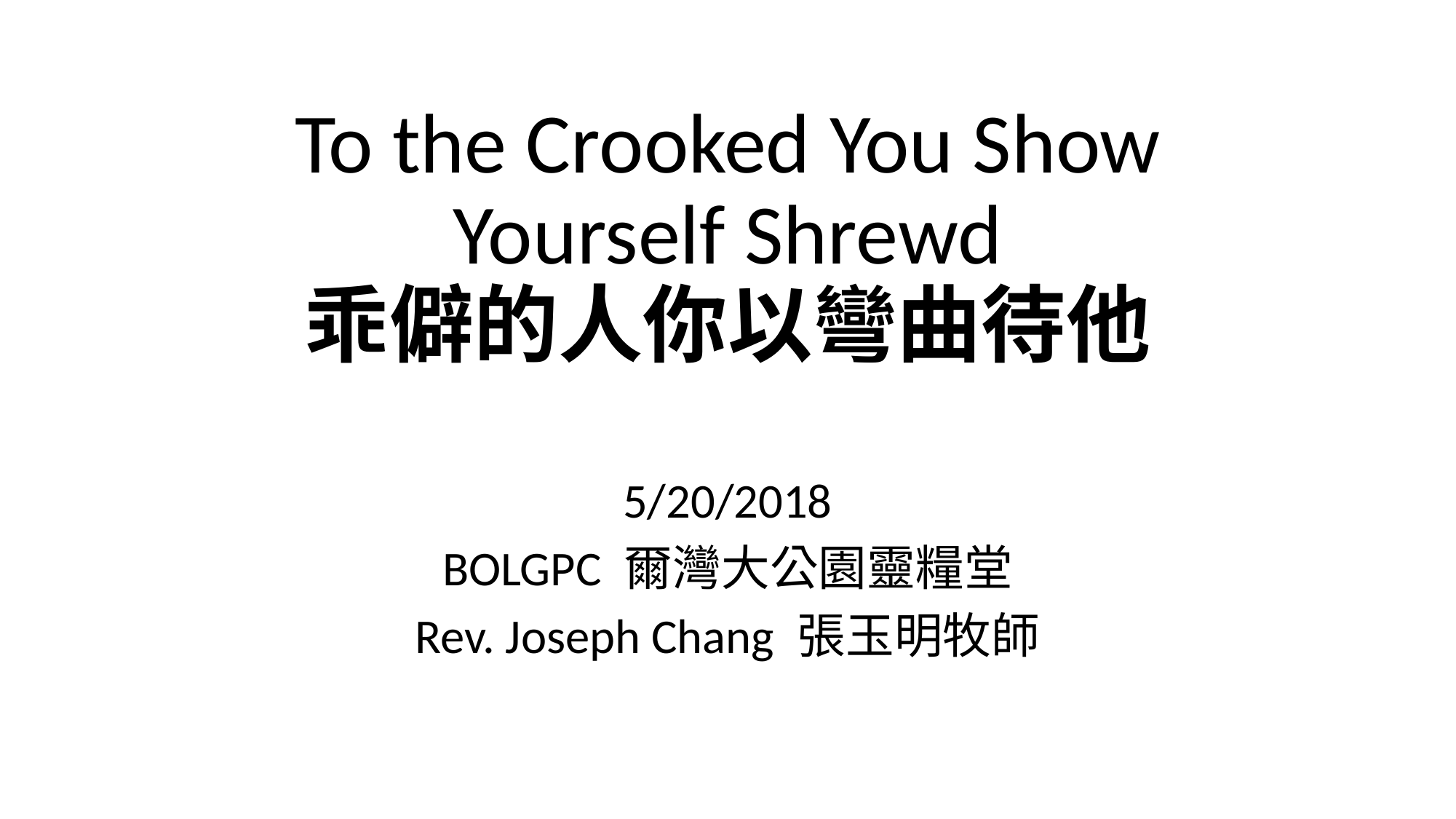

# To the Crooked You Show Yourself Shrewd 乖僻的人你以彎曲待他
5/20/2018
BOLGPC 爾灣大公園靈糧堂
Rev. Joseph Chang 張玉明牧師